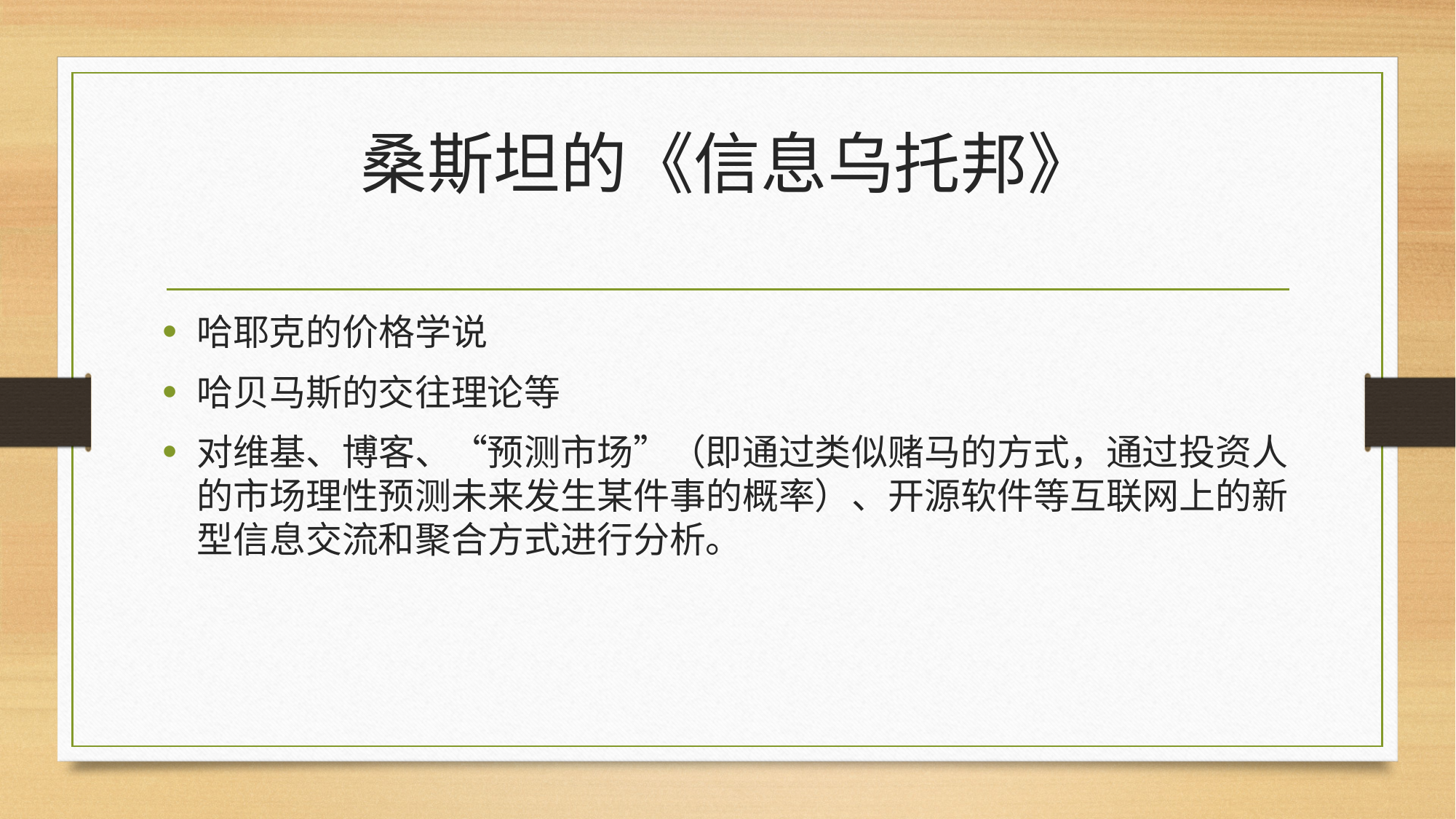

# 桑斯坦的《信息乌托邦》
哈耶克的价格学说
哈贝马斯的交往理论等
对维基、博客、“预测市场”（即通过类似赌马的方式，通过投资人的市场理性预测未来发生某件事的概率）、开源软件等互联网上的新型信息交流和聚合方式进行分析。